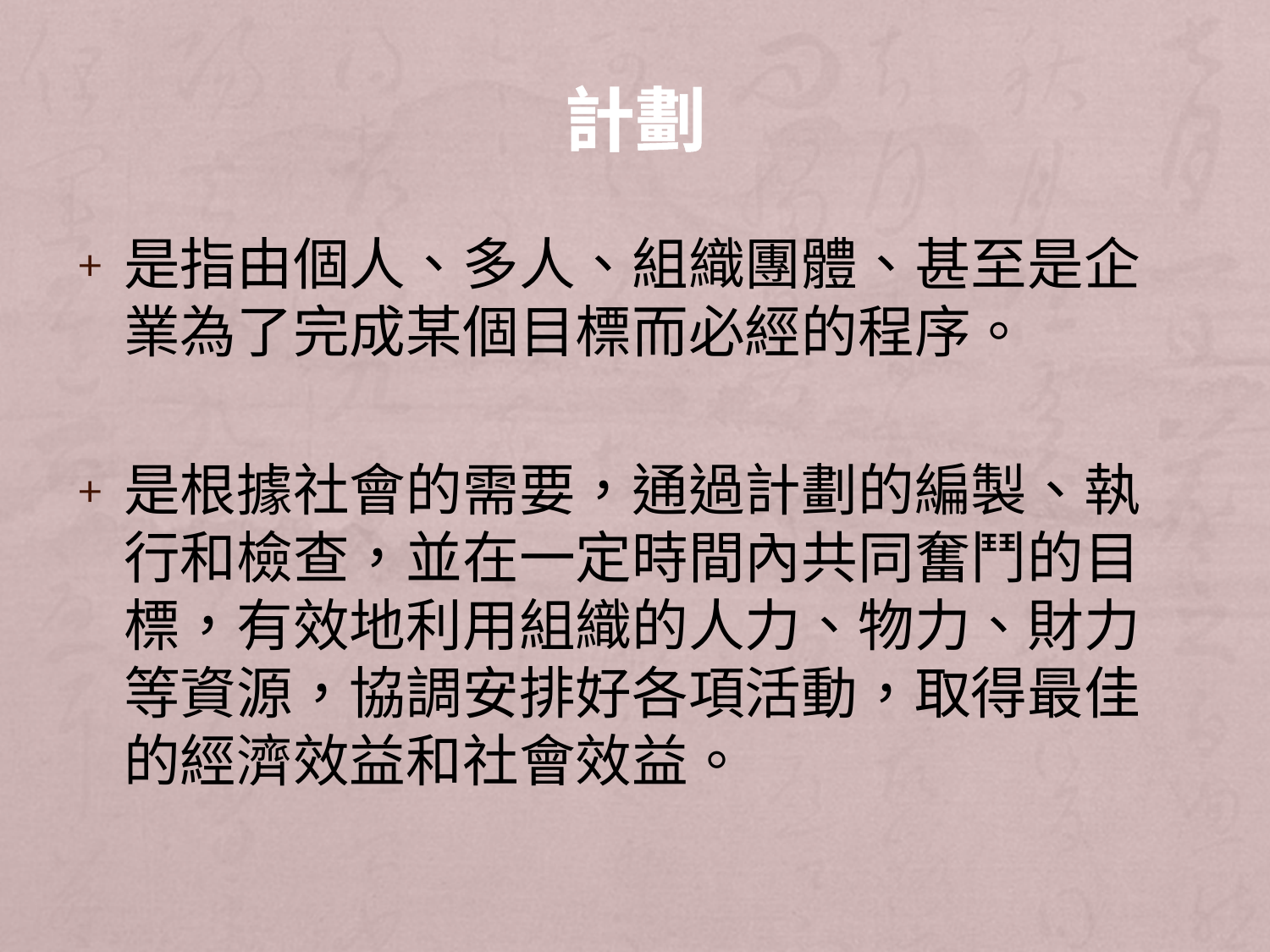

# 計劃
是指由個人、多人、組織團體、甚至是企業為了完成某個目標而必經的程序。

是根據社會的需要，通過計劃的編製、執行和檢查，並在一定時間內共同奮鬥的目標，有效地利用組織的人力、物力、財力等資源，協調安排好各項活動，取得最佳的經濟效益和社會效益。